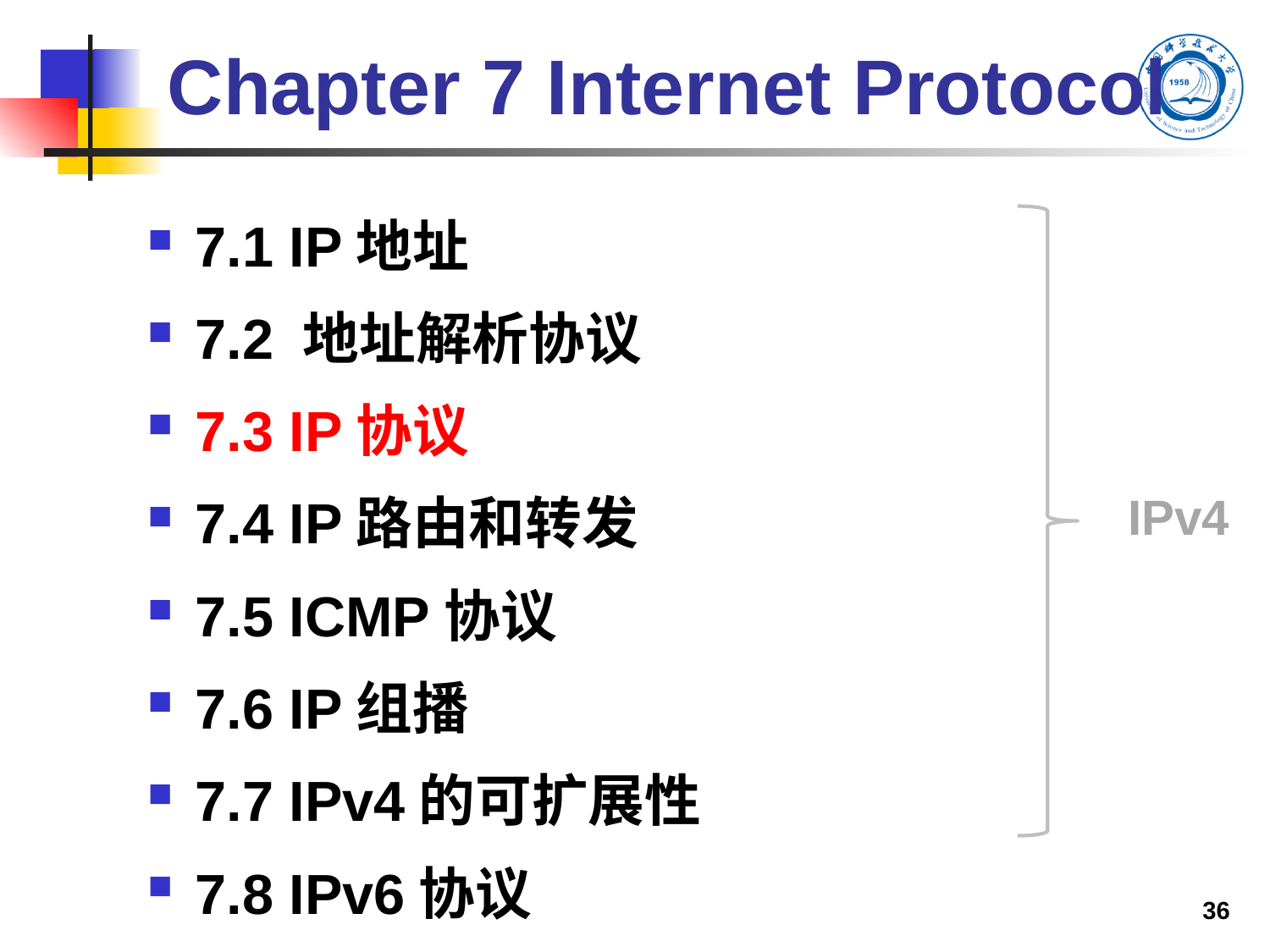

Chapter 7 Internet Protocol
7.1 IP地址
7.2 地址解析协议
7.3 IP协议
7.4 IP路由和转发
7.5 ICMP协议
7.6 IP组播
7.7 IPv4的可扩展性
7.8 IPv6协议

IPv4
36